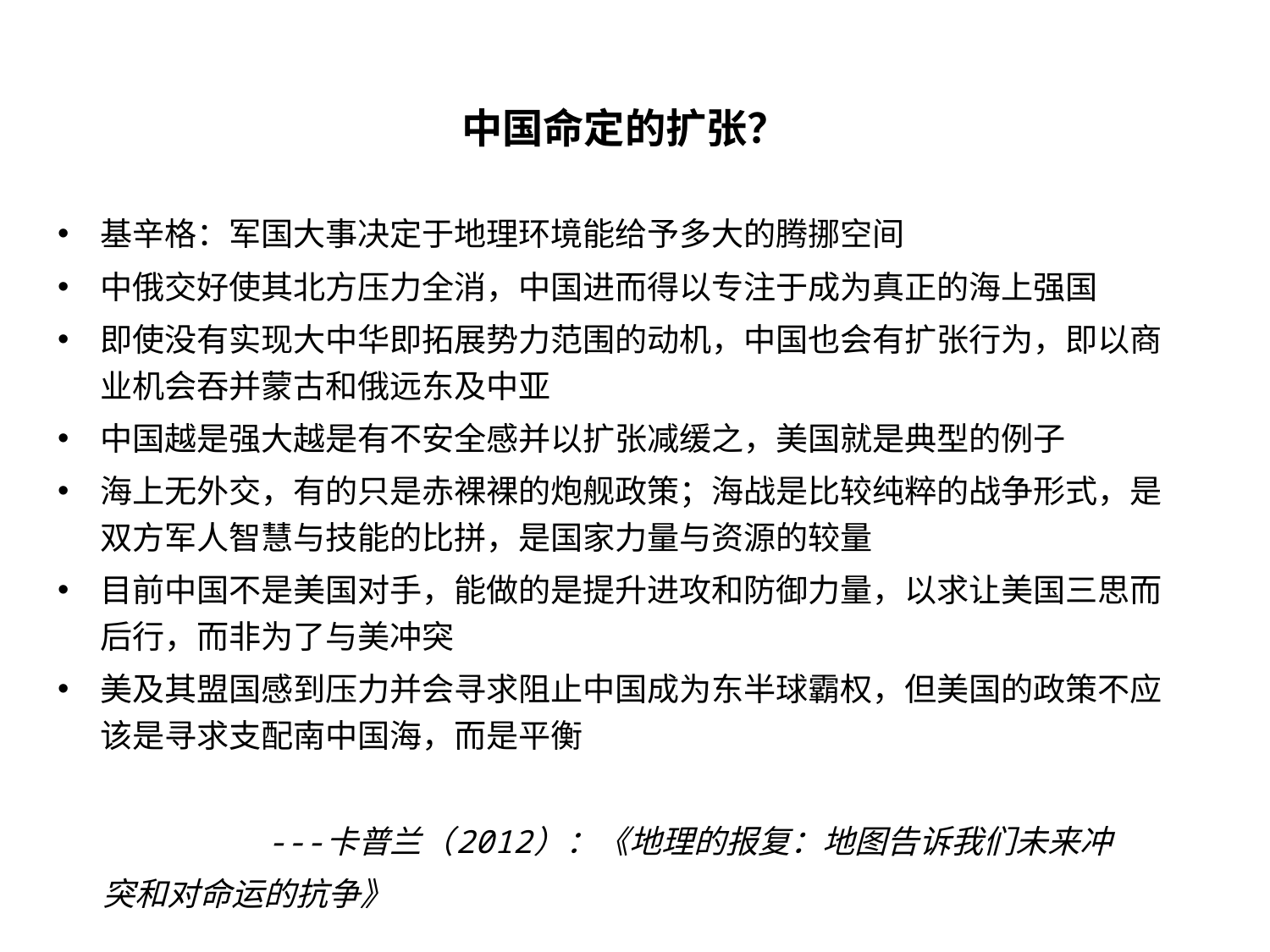

中国命定的扩张？

基辛格：军国大事决定于地理环境能给予多大的腾挪空间
中俄交好使其北方压力全消，中国进而得以专注于成为真正的海上强国
即使没有实现大中华即拓展势力范围的动机，中国也会有扩张行为，即以商业机会吞并蒙古和俄远东及中亚
中国越是强大越是有不安全感并以扩张减缓之，美国就是典型的例子
海上无外交，有的只是赤裸裸的炮舰政策；海战是比较纯粹的战争形式，是双方军人智慧与技能的比拼，是国家力量与资源的较量
目前中国不是美国对手，能做的是提升进攻和防御力量，以求让美国三思而后行，而非为了与美冲突
美及其盟国感到压力并会寻求阻止中国成为东半球霸权，但美国的政策不应该是寻求支配南中国海，而是平衡

           ---卡普兰（2012）：《地理的报复：地图告诉我们未来冲
      突和对命运的抗争》
IWEP